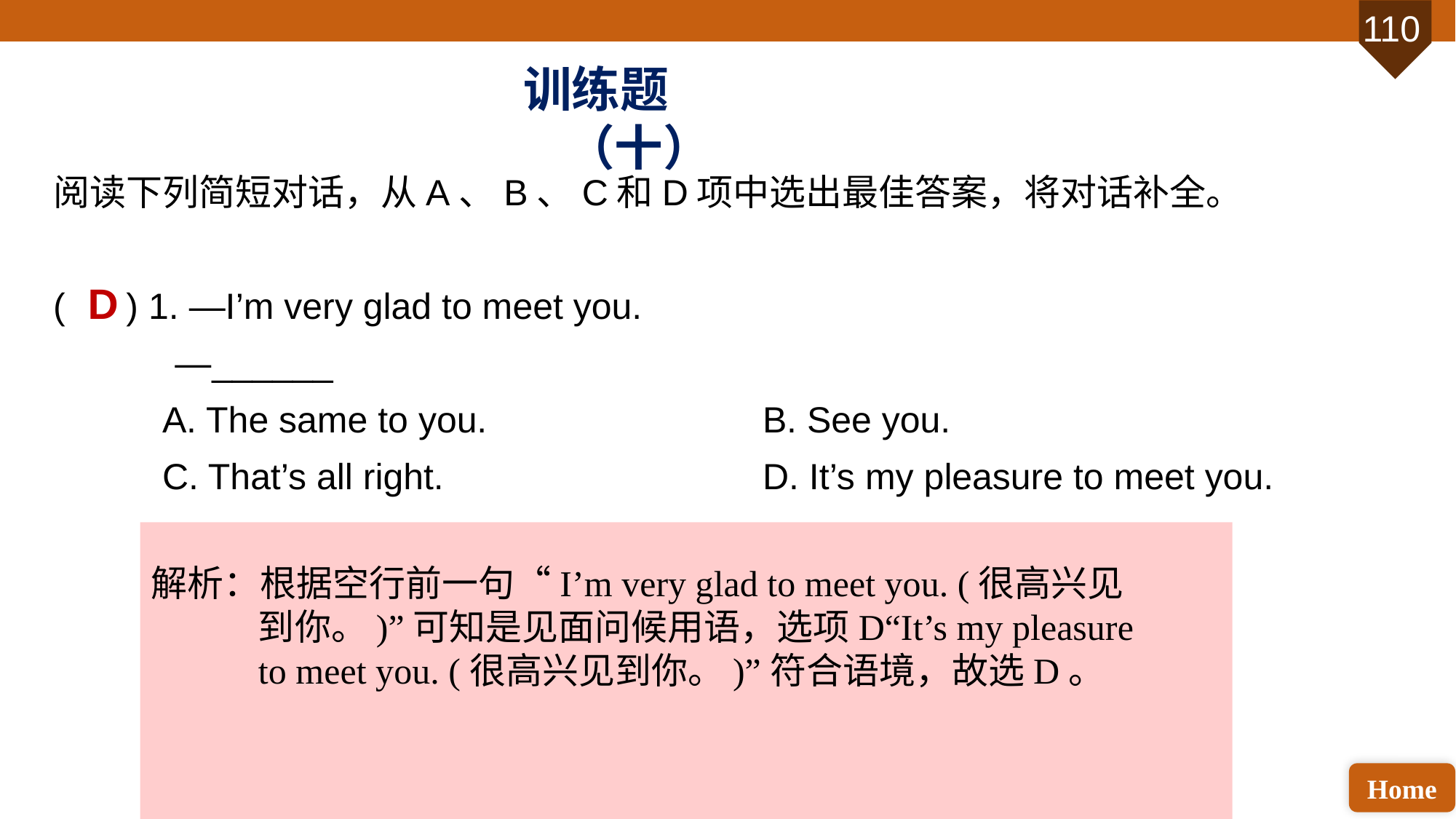

训练题（十）
阅读下列简短对话，从A、B、C和D项中选出最佳答案，将对话补全。

(      ) 1. —I’m very glad to meet you.
            —______
A. The same to you. 			B. See you.
C. That’s all right. 			D. It’s my pleasure to meet you.
D

解析：根据空行前一句“I’m very glad to meet you. (很高兴见到你。)”可知是见面问候用语，选项D“It’s my pleasure to meet you. (很高兴见到你。)”符合语境，故选D。